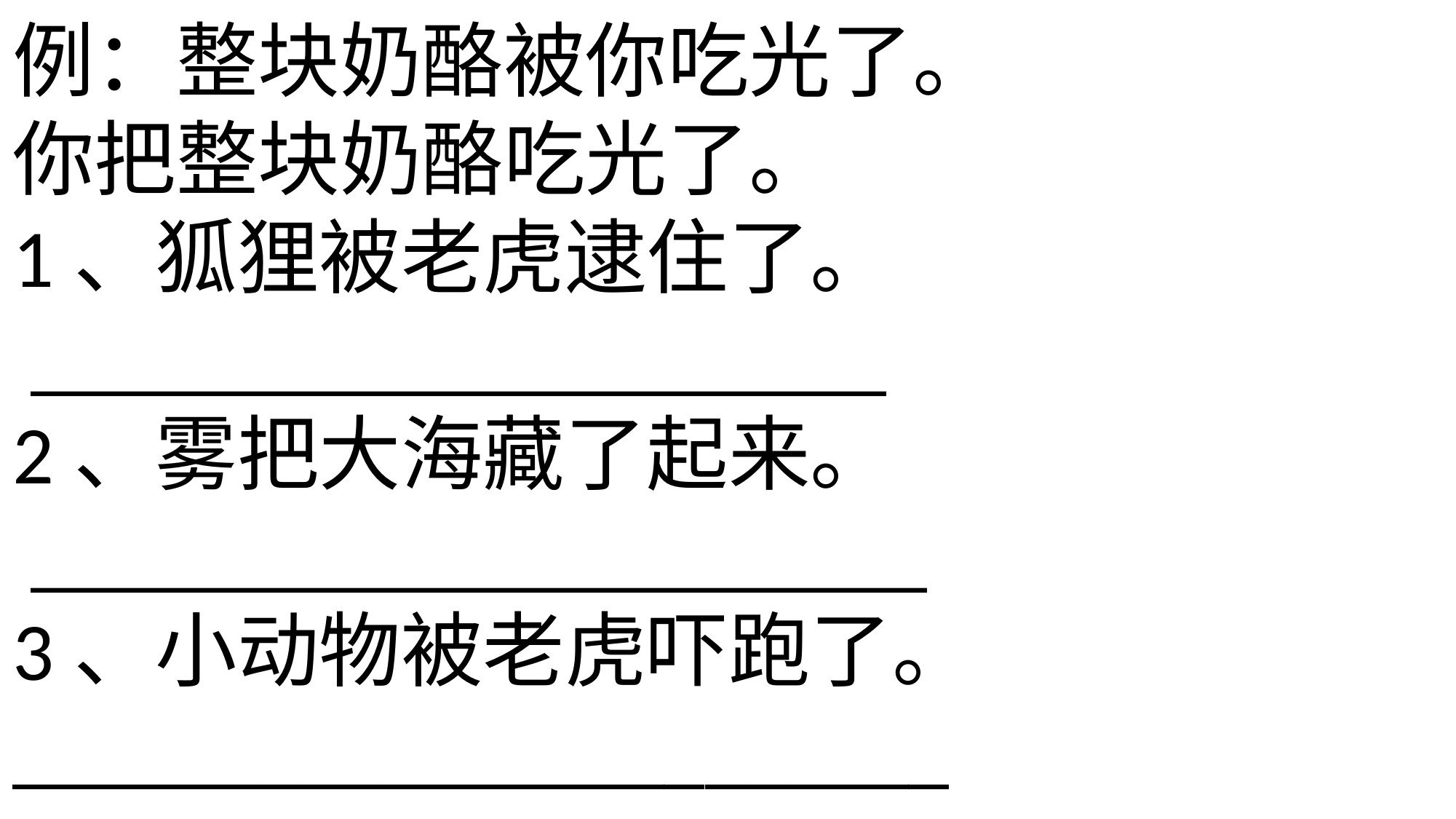

例：整块奶酪被你吃光了。
你把整块奶酪吃光了。
1、狐狸被老虎逮住了。
 _____________________
2、雾把大海藏了起来。
 ______________________
3、小动物被老虎吓跑了。
_______________________